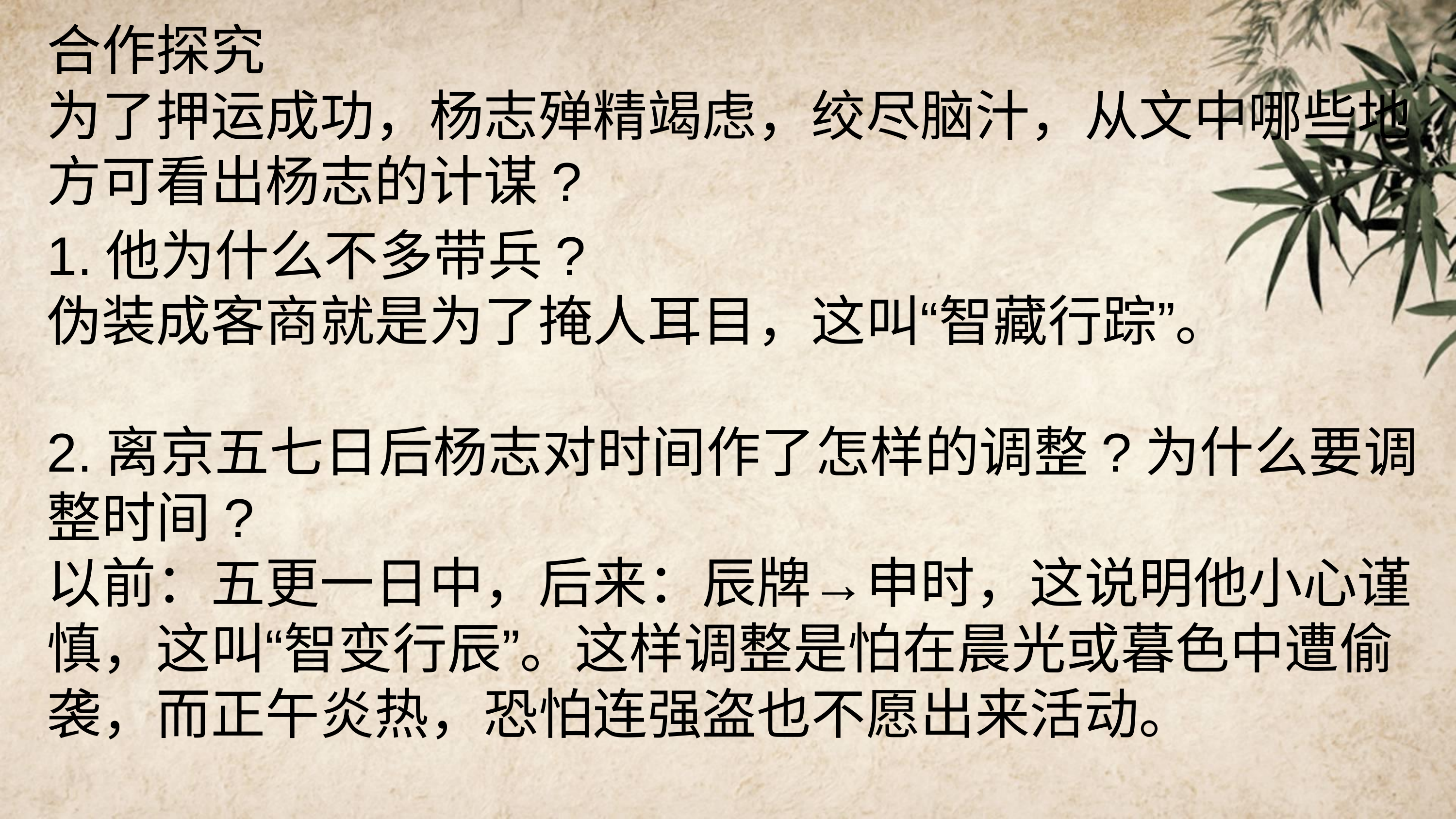

合作探究
为了押运成功，杨志殚精竭虑，绞尽脑汁，从文中哪些地方可看出杨志的计谋?

1.他为什么不多带兵?
伪装成客商就是为了掩人耳目，这叫“智藏行踪”。

2.离京五七日后杨志对时间作了怎样的调整?为什么要调整时间?
以前：五更一日中，后来：辰牌→申时，这说明他小心谨慎，这叫“智变行辰”。这样调整是怕在晨光或暮色中遭偷袭，而正午炎热，恐怕连强盗也不愿出来活动。